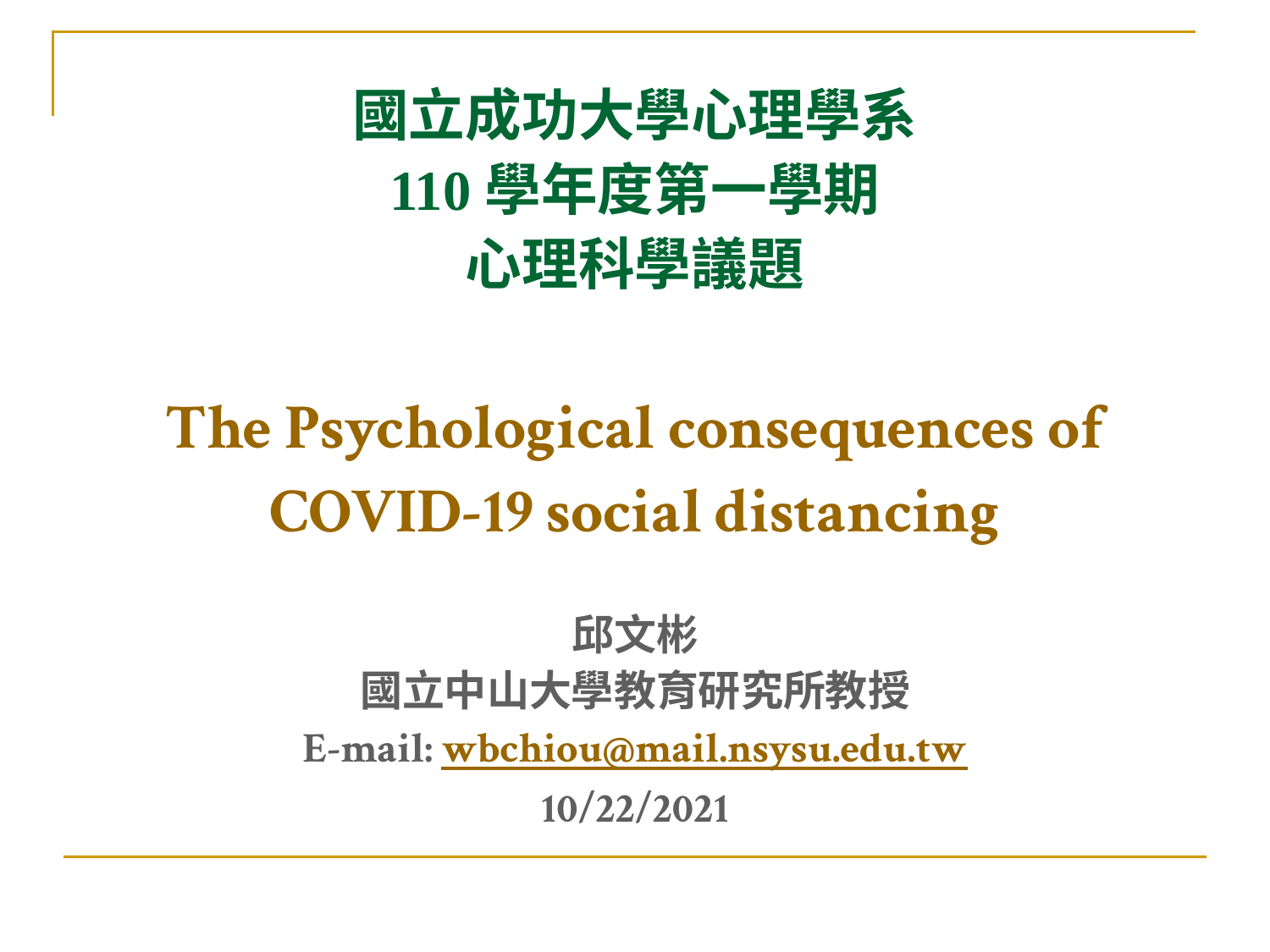

# 國立成功大學心理學系 110學年度第一學期 心理科學議題 The Psychological consequences of COVID-19 social distancing 邱文彬 國立中山大學教育研究所教授 E-mail: wbchiou@mail.nsysu.edu.tw 10/22/2021